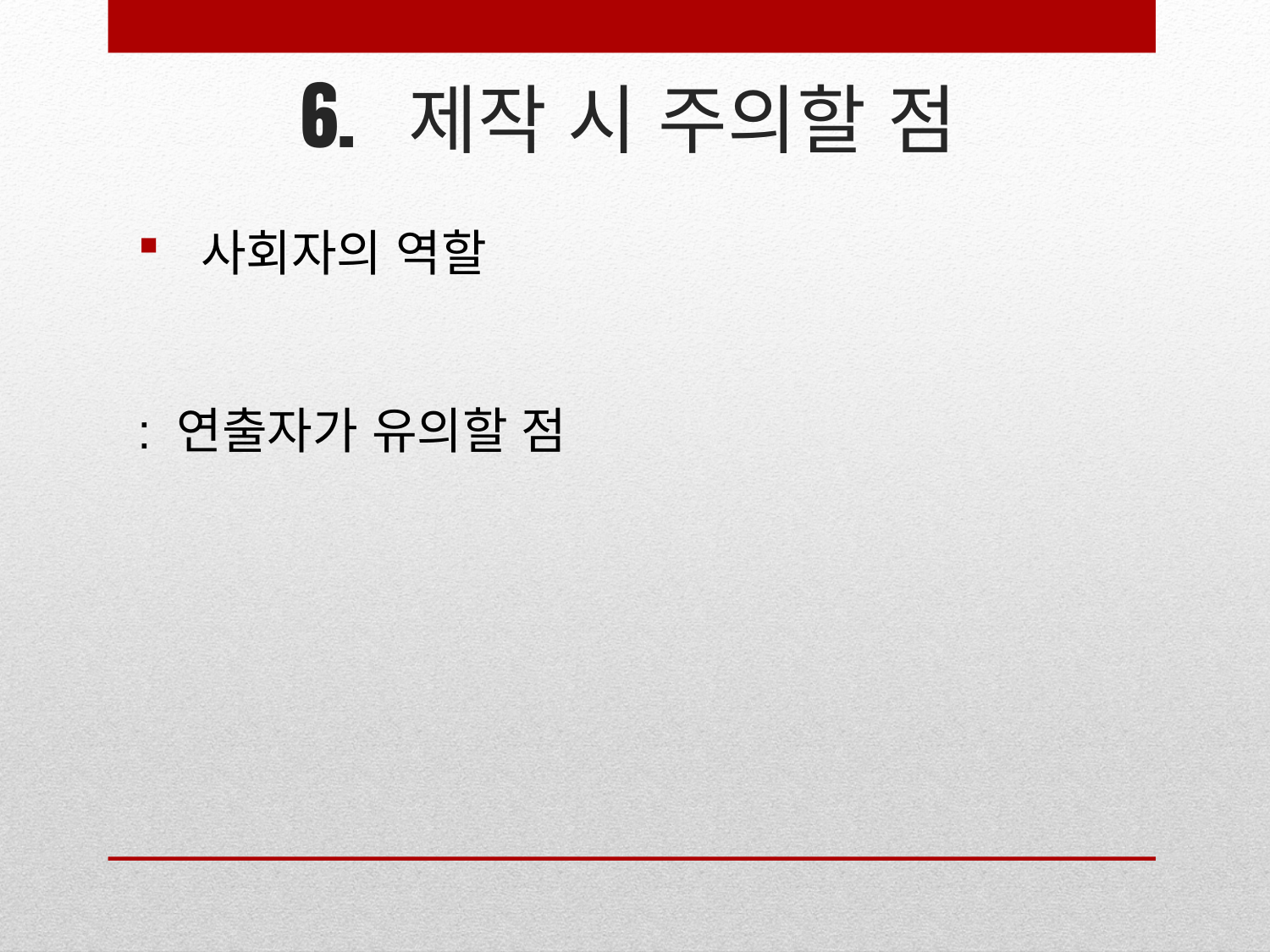

# 6.  제작 시 주의할 점
사회자의 역할

: 연출자가 유의할 점